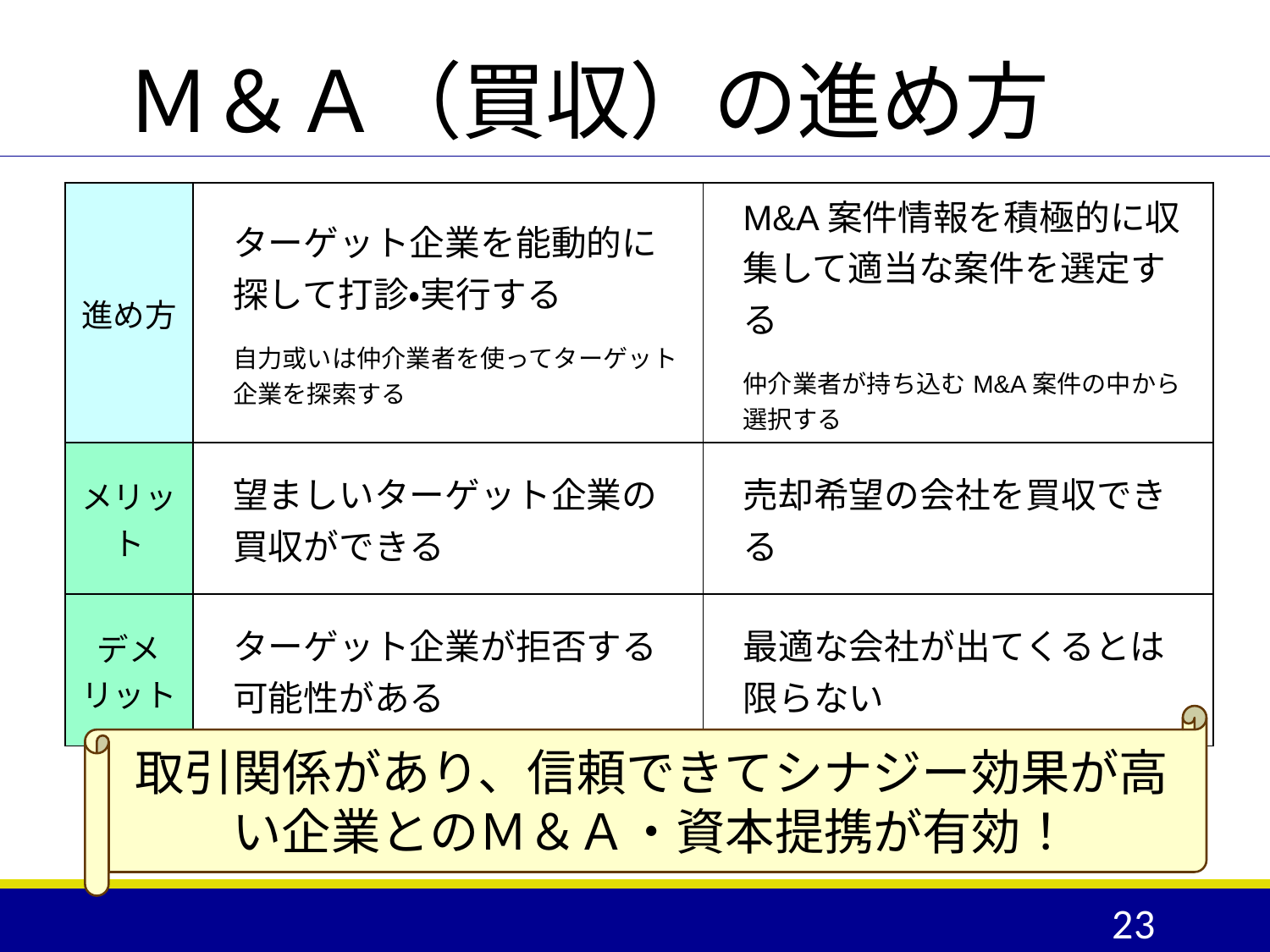

# Ｍ＆Ａ（買収）の進め方
| 進め方 | ターゲット企業を能動的に探して打診・実行する 自力或いは仲介業者を使ってターゲット企業を探索する | M&A案件情報を積極的に収集して適当な案件を選定する 仲介業者が持ち込むM&A案件の中から選択する |
| --- | --- | --- |
| メリット | 望ましいターゲット企業の買収ができる | 売却希望の会社を買収できる |
| デメリット | ターゲット企業が拒否する可能性がある | 最適な会社が出てくるとは限らない |
取引関係があり、信頼できてシナジー効果が高い企業とのＭ＆Ａ・資本提携が有効！
23